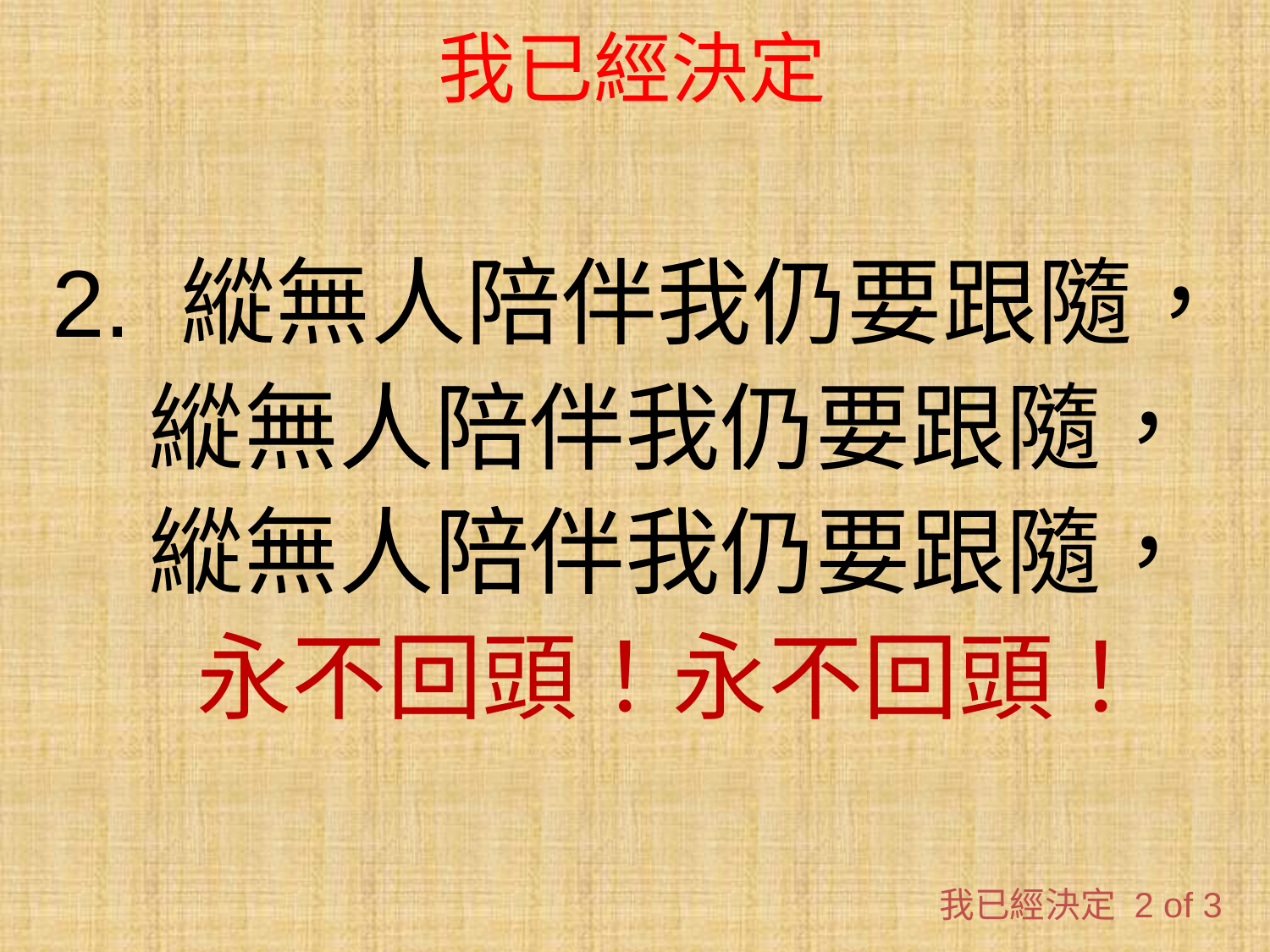

# 我已經決定
2. 縱無人陪伴我仍要跟隨，
  縱無人陪伴我仍要跟隨，
  縱無人陪伴我仍要跟隨，
  永不回頭！永不回頭！
我已經決定 2 of 3